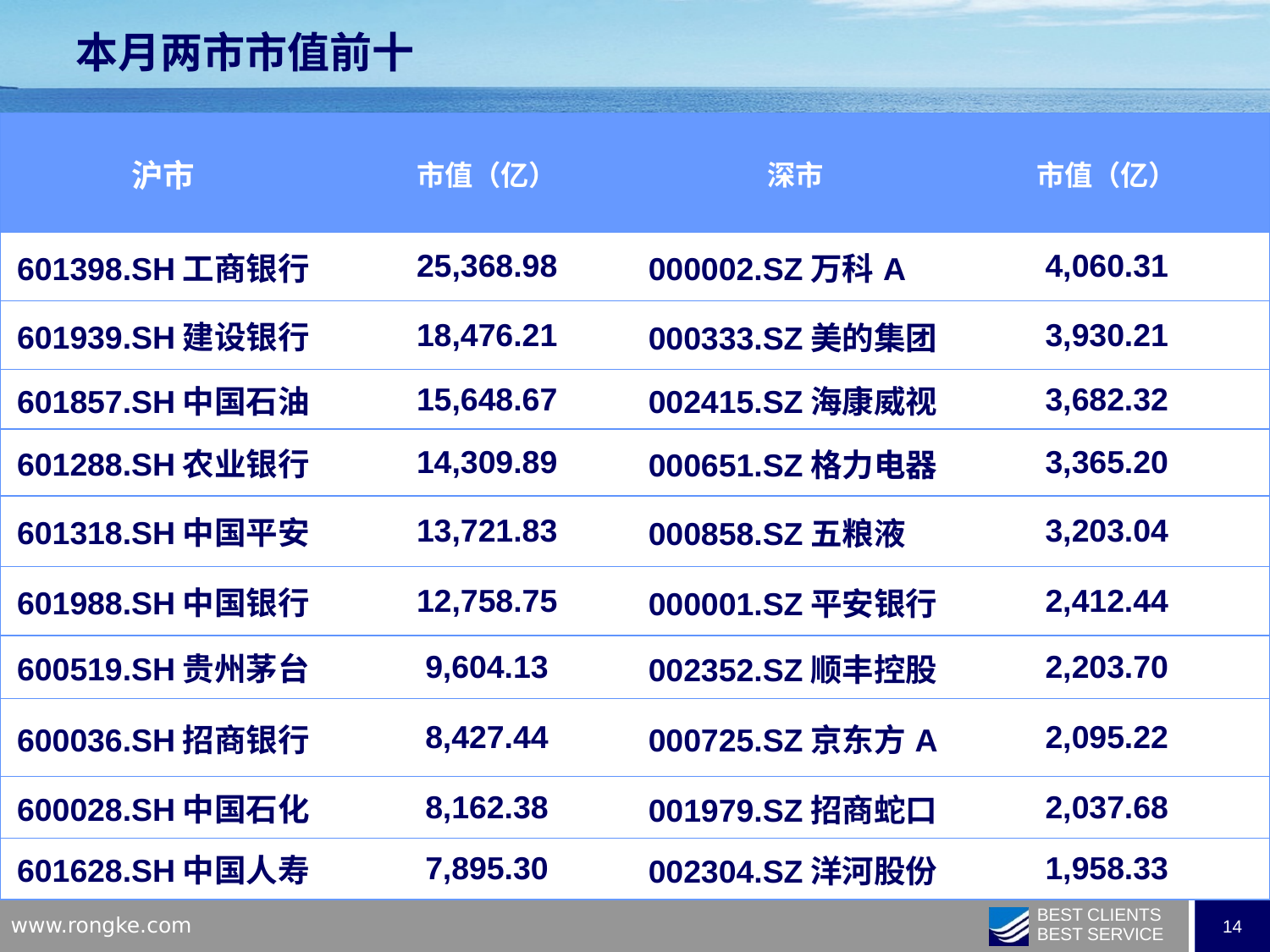

本月两市市值前十
| 沪市 | 市值（亿） | 深市 | 市值（亿） |
| --- | --- | --- | --- |
| 601398.SH工商银行 | 25,368.98 | 000002.SZ万科A | 4,060.31 |
| 601939.SH建设银行 | 18,476.21 | 000333.SZ美的集团 | 3,930.21 |
| 601857.SH中国石油 | 15,648.67 | 002415.SZ海康威视 | 3,682.32 |
| 601288.SH农业银行 | 14,309.89 | 000651.SZ格力电器 | 3,365.20 |
| 601318.SH中国平安 | 13,721.83 | 000858.SZ五粮液 | 3,203.04 |
| 601988.SH中国银行 | 12,758.75 | 000001.SZ平安银行 | 2,412.44 |
| 600519.SH贵州茅台 | 9,604.13 | 002352.SZ顺丰控股 | 2,203.70 |
| 600036.SH招商银行 | 8,427.44 | 000725.SZ京东方A | 2,095.22 |
| 600028.SH中国石化 | 8,162.38 | 001979.SZ招商蛇口 | 2,037.68 |
| 601628.SH中国人寿 | 7,895.30 | 002304.SZ洋河股份 | 1,958.33 |
|  |  |  |  |